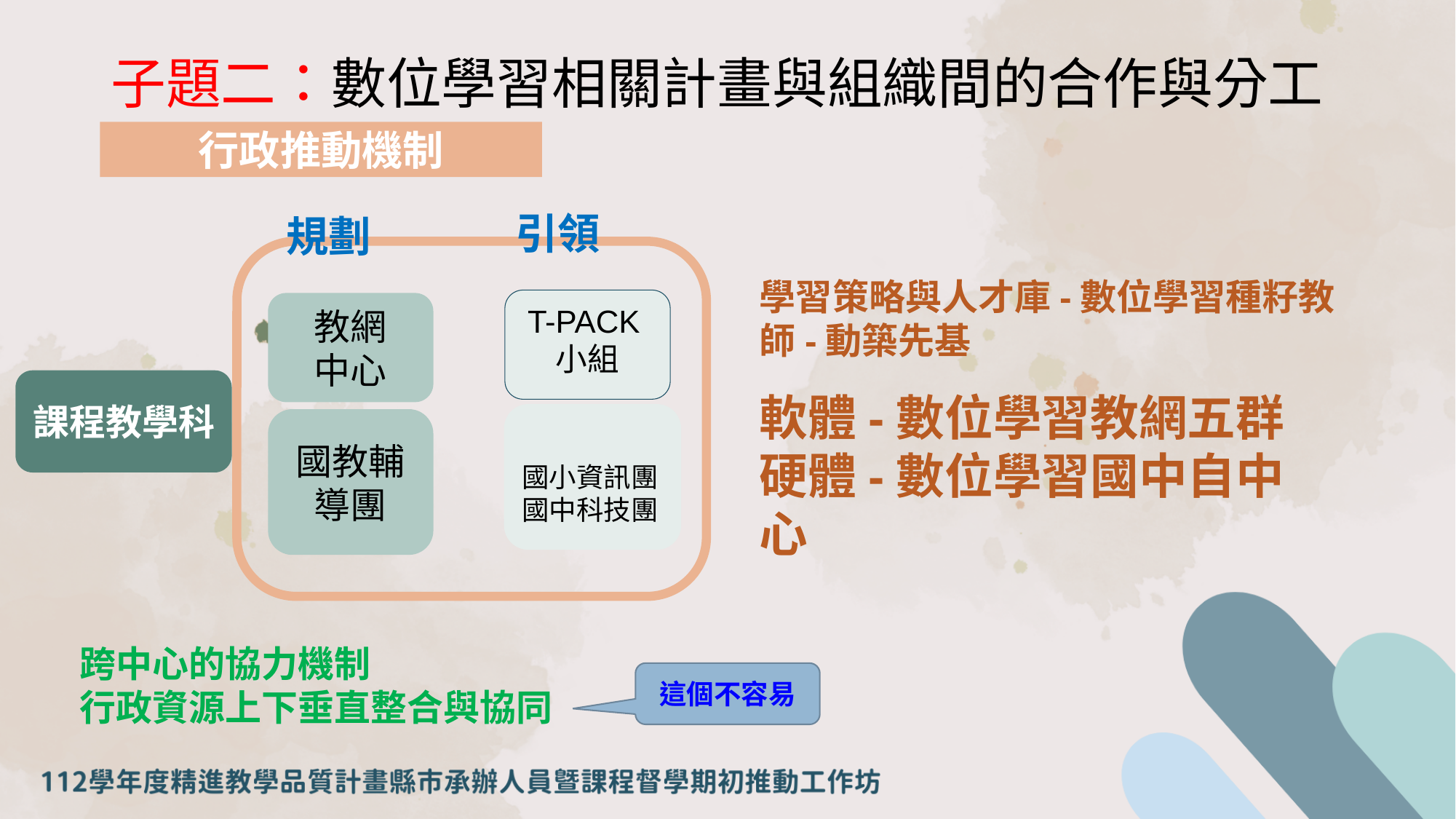

# 子題二：數位學習相關計畫與組織間的合作與分工
行政推動機制
引領
規劃

學習策略與人才庫-數位學習種籽教師-動築先基

T-PACK小組

教網
中心
課程教學科

國小資訊團
國中科技團
國教輔導團

軟體-數位學習教網五群
硬體-數位學習國中自中心

跨中心的協力機制
行政資源上下垂直整合與協同
這個不容易